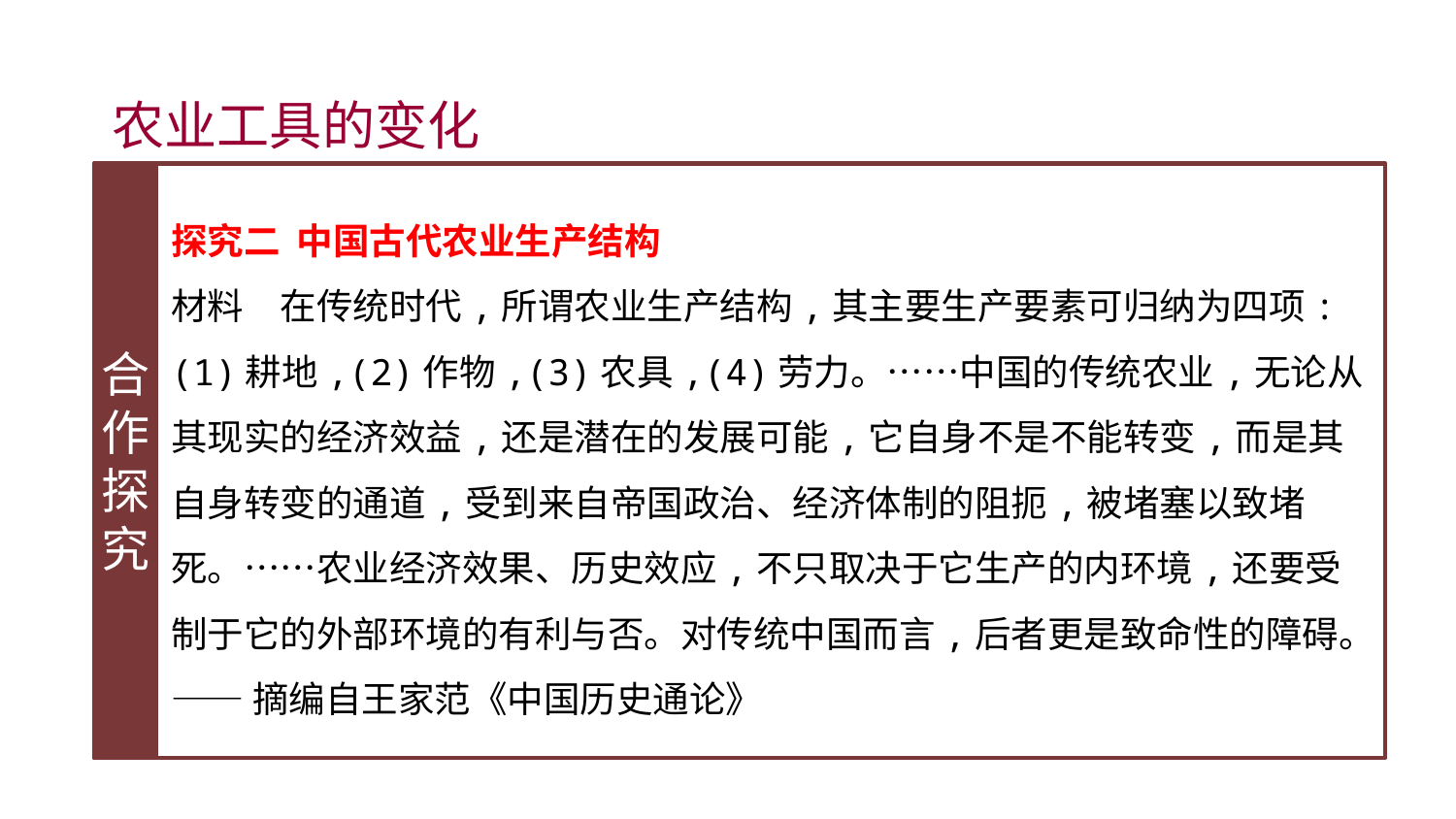

农业工具的变化
合作探究

探究二  中国古代农业生产结构
材料　在传统时代,所谓农业生产结构,其主要生产要素可归纳为四项:(1)耕地,(2)作物,(3)农具,(4)劳力。……中国的传统农业,无论从其现实的经济效益,还是潜在的发展可能,它自身不是不能转变,而是其自身转变的通道,受到来自帝国政治、经济体制的阻扼,被堵塞以致堵死。……农业经济效果、历史效应,不只取决于它生产的内环境,还要受制于它的外部环境的有利与否。对传统中国而言,后者更是致命性的障碍。
——摘编自王家范《中国历史通论》